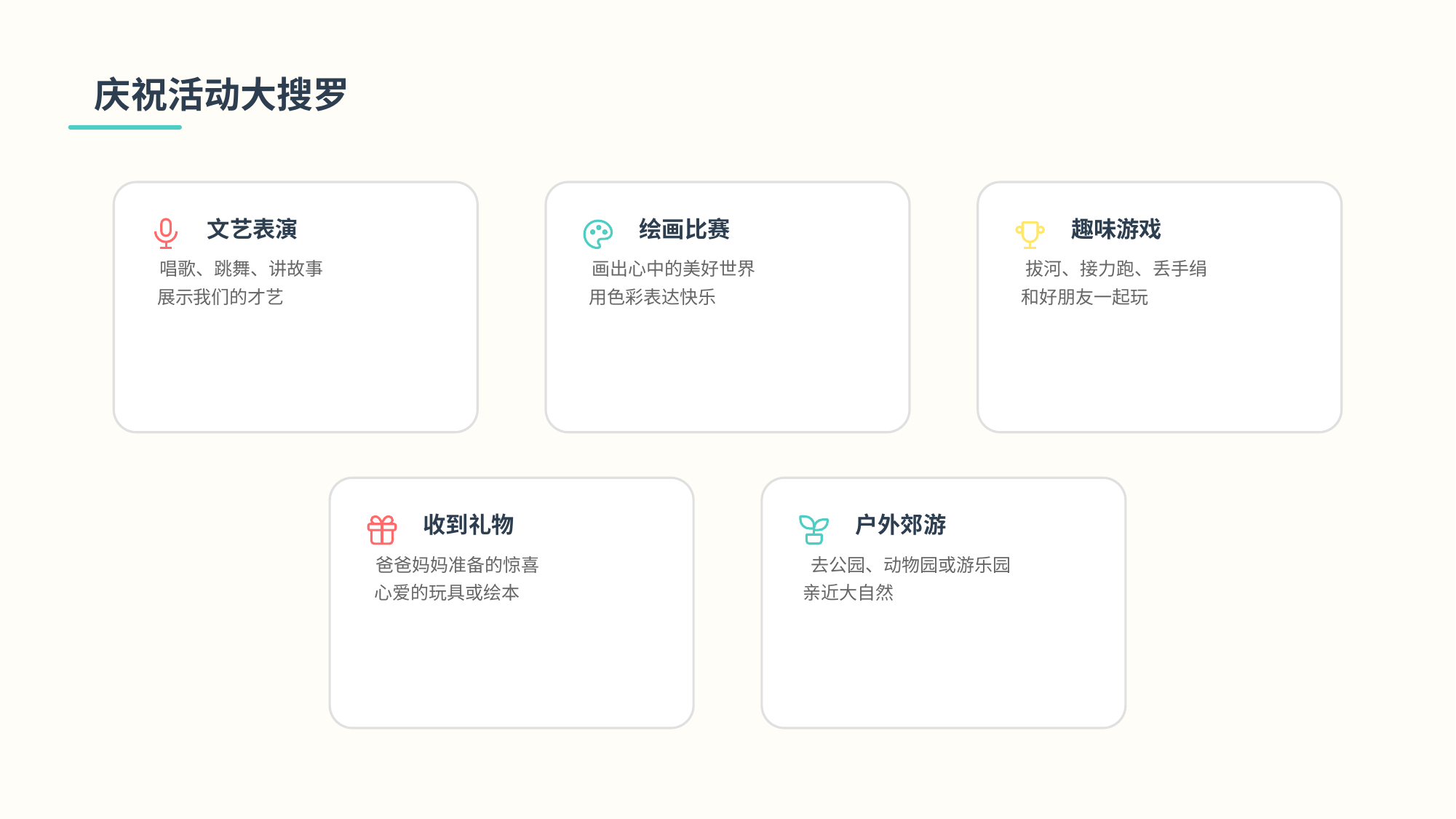

庆祝活动大搜罗

文艺表演

唱歌、跳舞、讲故事
展示我们的才艺

绘画比赛

画出心中的美好世界
用色彩表达快乐

趣味游戏

拔河、接力跑、丢手绢
和好朋友一起玩

收到礼物

爸爸妈妈准备的惊喜
心爱的玩具或绘本

户外郊游

去公园、动物园或游乐园
亲近大自然